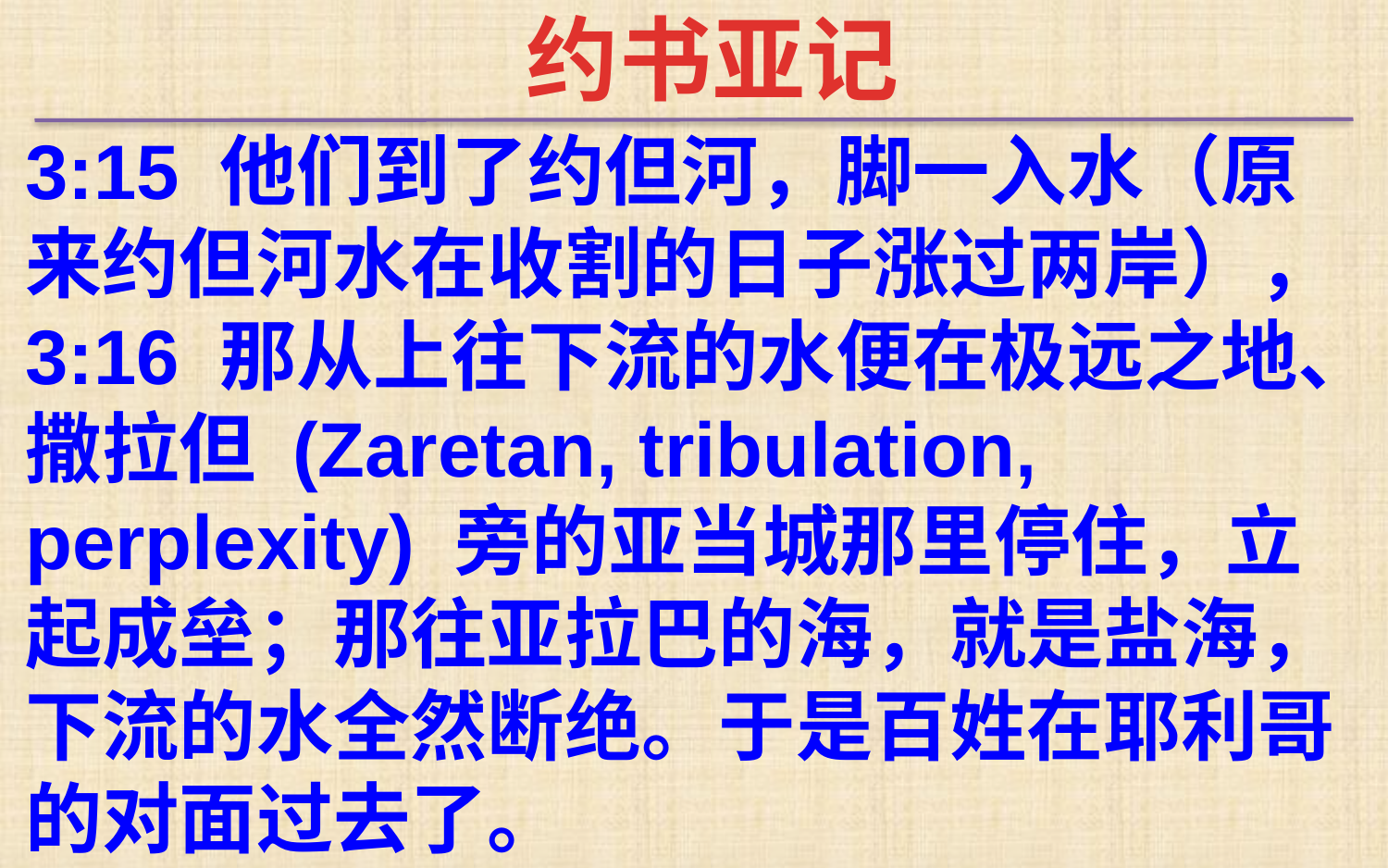

约书亚记
3:15 他们到了约但河，脚一入水（原来约但河水在收割的日子涨过两岸），
3:16 那从上往下流的水便在极远之地、撒拉但 (Zaretan, tribulation, perplexity) 旁的亚当城那里停住，立起成垒；那往亚拉巴的海，就是盐海，下流的水全然断绝。于是百姓在耶利哥的对面过去了。